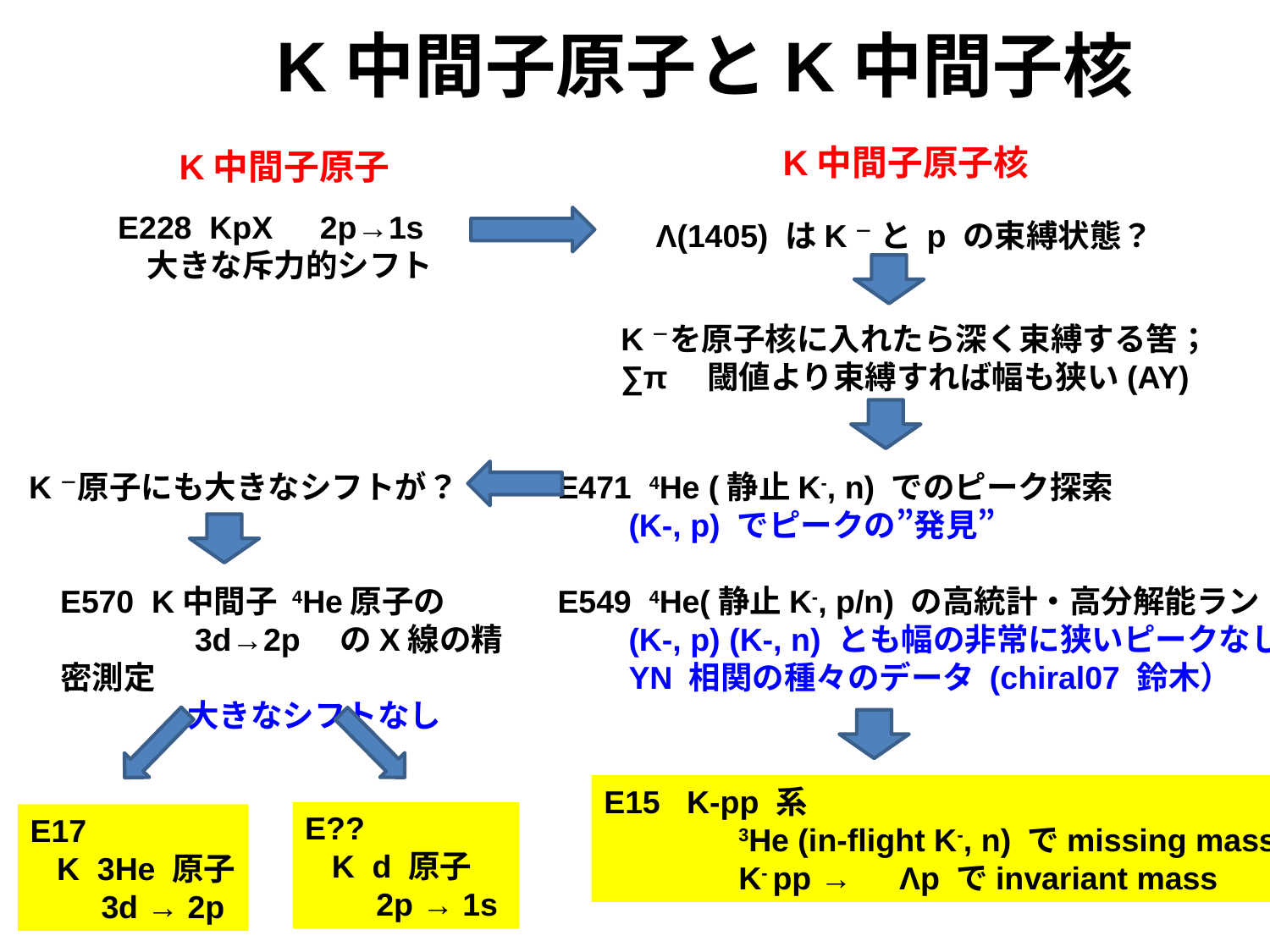

K中間子原子とK中間子核
K中間子原子核
K中間子原子
E228  KpX　2p→1s
   大きな斥力的シフト

Λ(1405) はK－ と p の束縛状態？

K－を原子核に入れたら深く束縛する筈；
∑π　閾値より束縛すれば幅も狭い(AY)

E471  4He (静止K-, n) でのピーク探索
　　(K-, p) でピークの”発見”

E549  4He(静止K-, p/n) の高統計・高分解能ラン
　　(K-, p) (K-, n) とも幅の非常に狭いピークなし
　　YN 相関の種々のデータ (chiral07 鈴木）
K－原子にも大きなシフトが？

E570  K中間子 4He原子の
　　　　3d→2p　のX線の精密測定
　　　　大きなシフトなし

E??
   K  d 原子
　　2p → 1s
E17
   K  3He 原子
　　3d → 2p

E15   K-pp 系
　　　　3He (in-flight K-, n) でmissing mass
　　　　K- pp →　Λp でinvariant mass